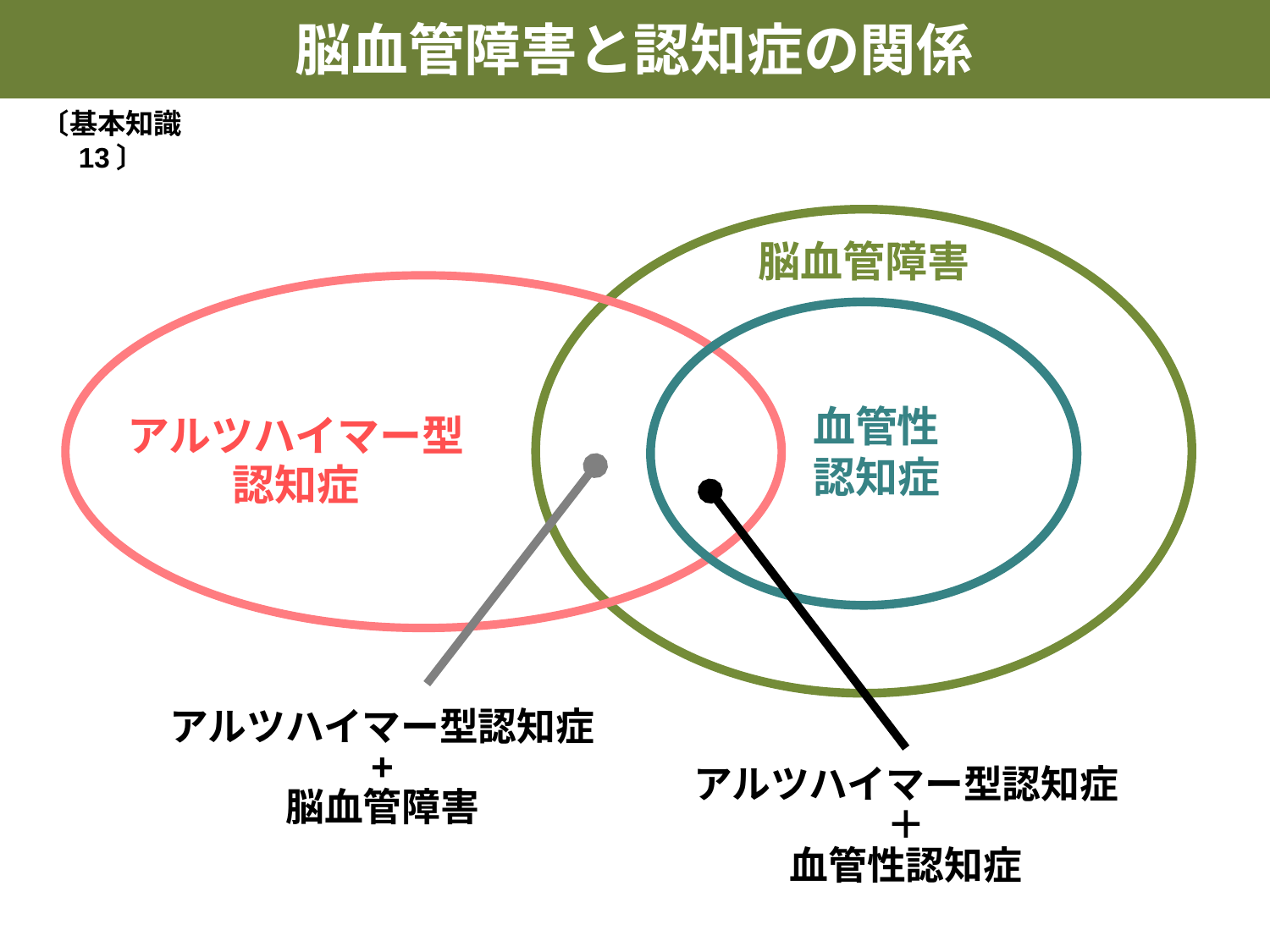

脳血管障害と認知症の関係
〔基本知識 13〕
病～

脳血管障害

血管性
認知症
アルツハイマー型
認知症

アルツハイマー型認知症
+
脳血管障害
アルツハイマー型認知症
＋
血管性認知症